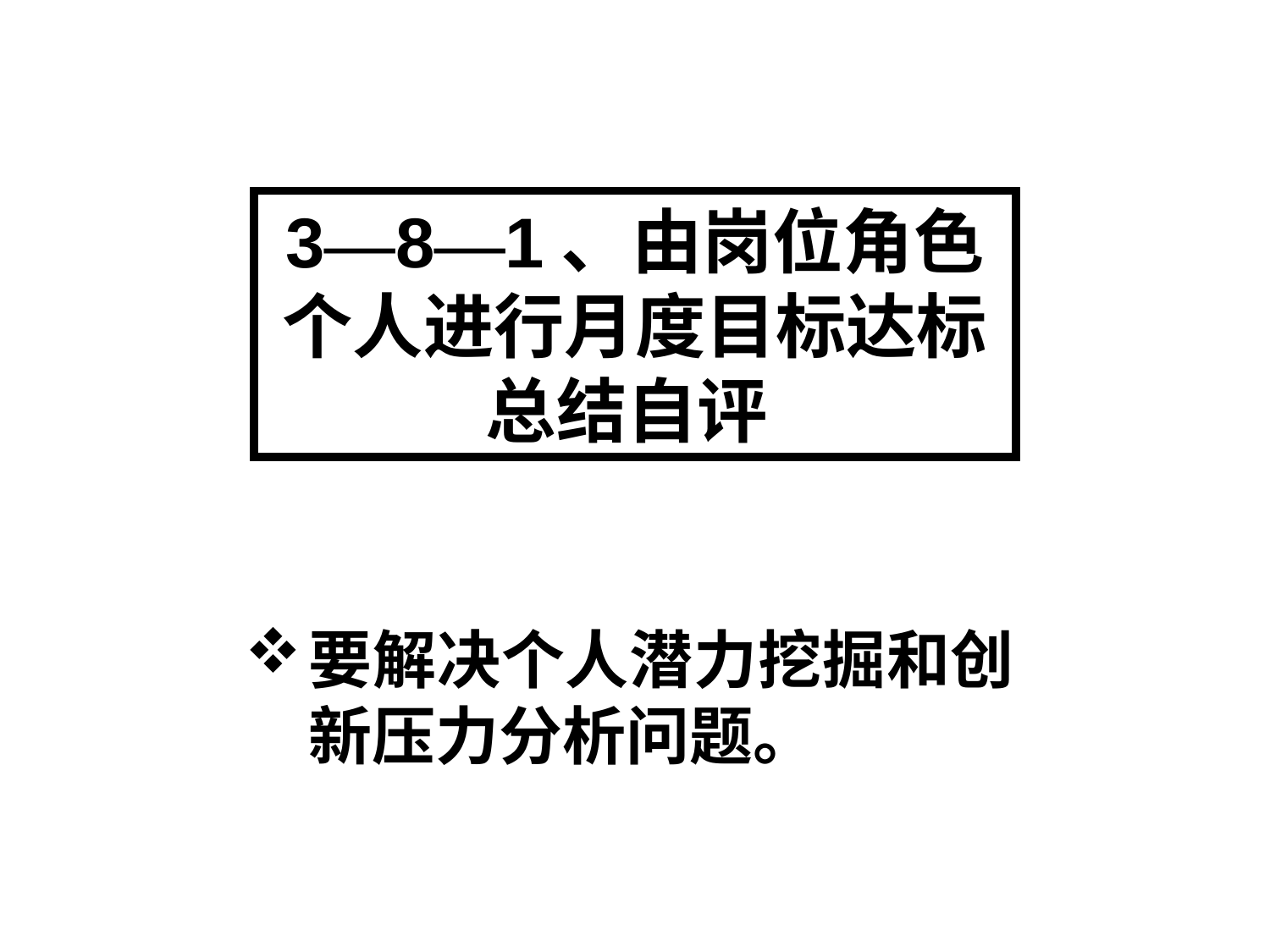

3—8—1、由岗位角色个人进行月度目标达标总结自评
要解决个人潜力挖掘和创新压力分析问题。